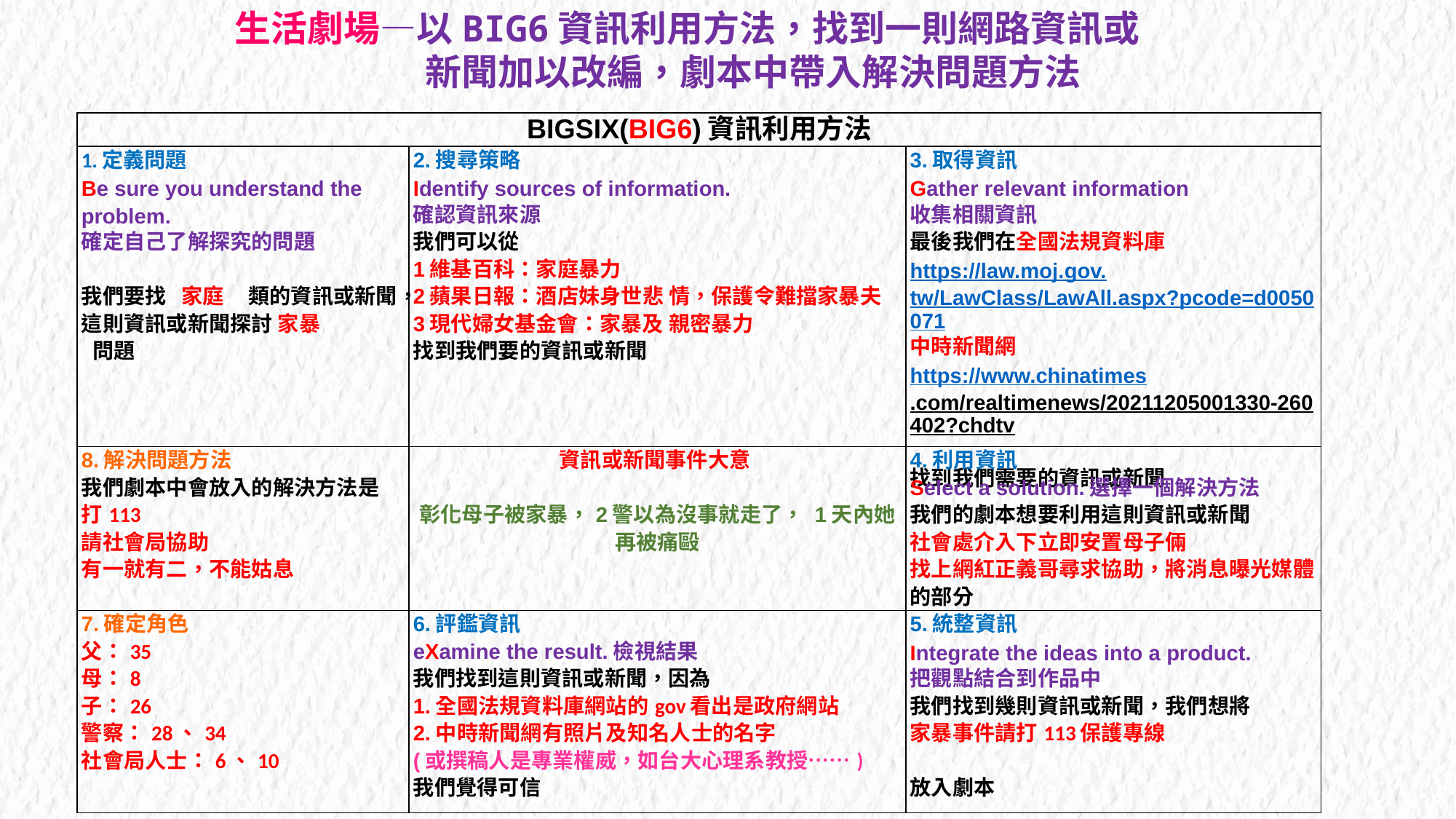

生活劇場―以BIG6資訊利用方法，找到一則網路資訊或
          新聞加以改編，劇本中帶入解決問題方法
| BIGSIX(BIG6)資訊利用方法 |  |  |
| --- | --- | --- |
| 1.定義問題 Be sure you understand the problem. 確定自己了解探究的問題  我們要找 家庭 類的資訊或新聞，這則資訊或新聞探討 家暴  問題 | 2.搜尋策略 Identify sources of information. 確認資訊來源  我們可以從 1維基百科：家庭暴力 2蘋果日報：酒店妹身世悲 情，保護令難擋家暴夫 3現代婦女基金會：家暴及 親密暴力 找到我們要的資訊或新聞 | 3.取得資訊 Gather relevant information 收集相關資訊  最後我們在全國法規資料庫 https://law.moj.gov.tw/LawClass/LawAll.aspx?pcode=d0050071 中時新聞網 https://www.chinatimes.com/realtimenews/20211205001330-260402?chdtv  找到我們需要的資訊或新聞 |
| 8.解決問題方法 我們劇本中會放入的解決方法是  打113 請社會局協助 有一就有二，不能姑息 | 資訊或新聞事件大意  彰化母子被家暴，2警以為沒事就走了， 1天內她再被痛毆 | 4.利用資訊 Select a solution.選擇一個解決方法  我們的劇本想要利用這則資訊或新聞 社會處介入下立即安置母子倆 找上網紅正義哥尋求協助，將消息曝光媒體的部分 |
| 7.確定角色  父：35 母：8 子：26 警察：28、34 社會局人士：6、10 | 6.評鑑資訊 eXamine the result.檢視結果 我們找到這則資訊或新聞，因為 1.全國法規資料庫網站的gov看出是政府網站 2.中時新聞網有照片及知名人士的名字 (或撰稿人是專業權威，如台大心理系教授……)  我們覺得可信 | 5.統整資訊 Integrate the ideas into a product. 把觀點結合到作品中  我們找到幾則資訊或新聞，我們想將 家暴事件請打113保護專線  放入劇本 |